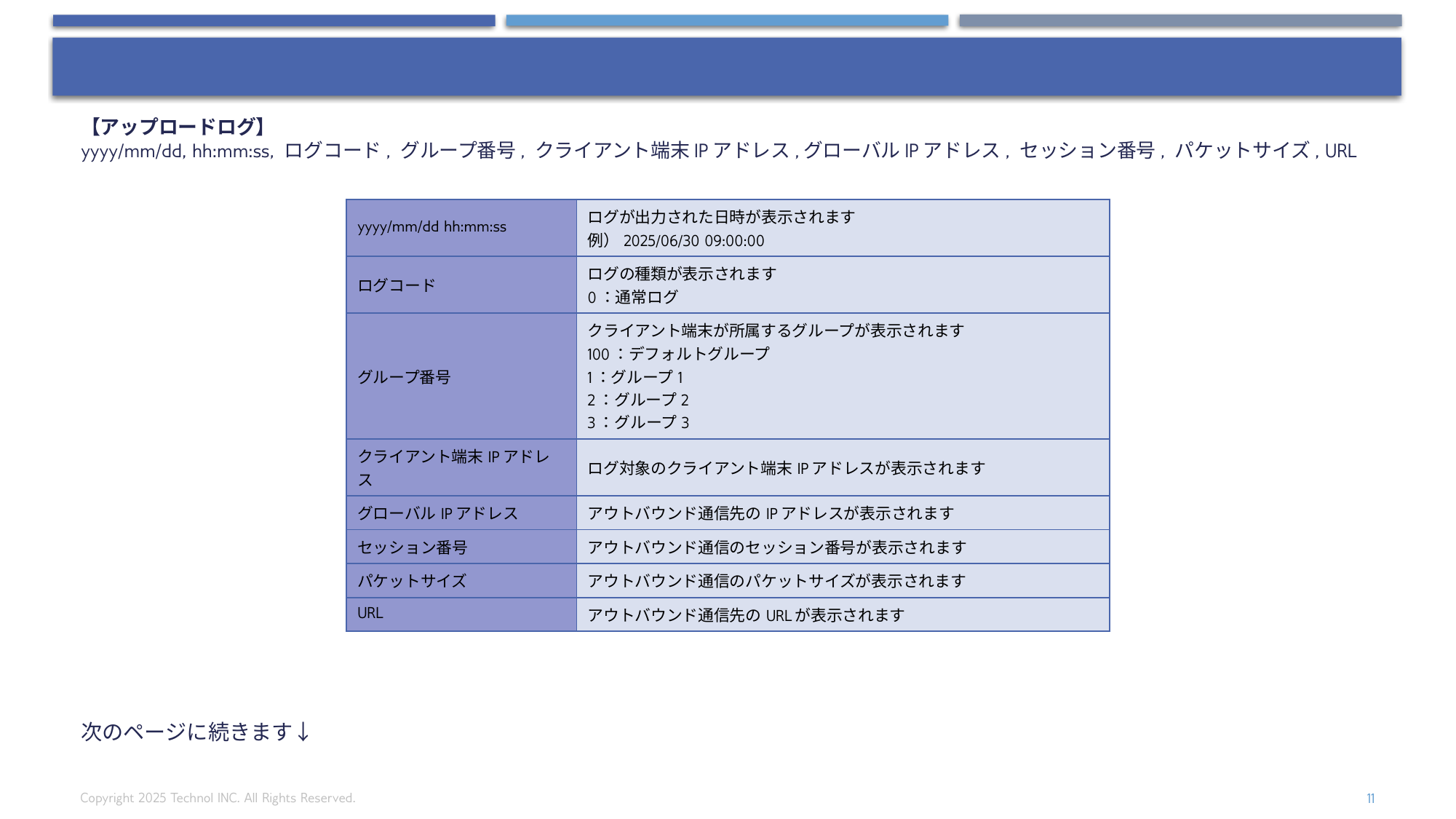

#
【アップロードログ】
yyyy/mm/dd, hh:mm:ss, ログコード, グループ番号, クライアント端末IPアドレス,グローバルIPアドレス, セッション番号, パケットサイズ, URL
| yyyy/mm/dd hh:mm:ss | ログが出力された日時が表示されます　 例）2025/06/30 09:00:00 |
| --- | --- |
| ログコード | ログの種類が表示されます 0：通常ログ |
| グループ番号 | クライアント端末が所属するグループが表示されます 100：デフォルトグループ 1：グループ1 2：グループ2 3：グループ3 |
| クライアント端末IPアドレス | ログ対象のクライアント端末IPアドレスが表示されます |
| グローバルIPアドレス | アウトバウンド通信先のIPアドレスが表示されます |
| セッション番号 | アウトバウンド通信のセッション番号が表示されます |
| パケットサイズ | アウトバウンド通信のパケットサイズが表示されます |
| URL | アウトバウンド通信先のURLが表示されます |
次のページに続きます↓
Copyright 2025 Technol INC. All Rights Reserved.
11